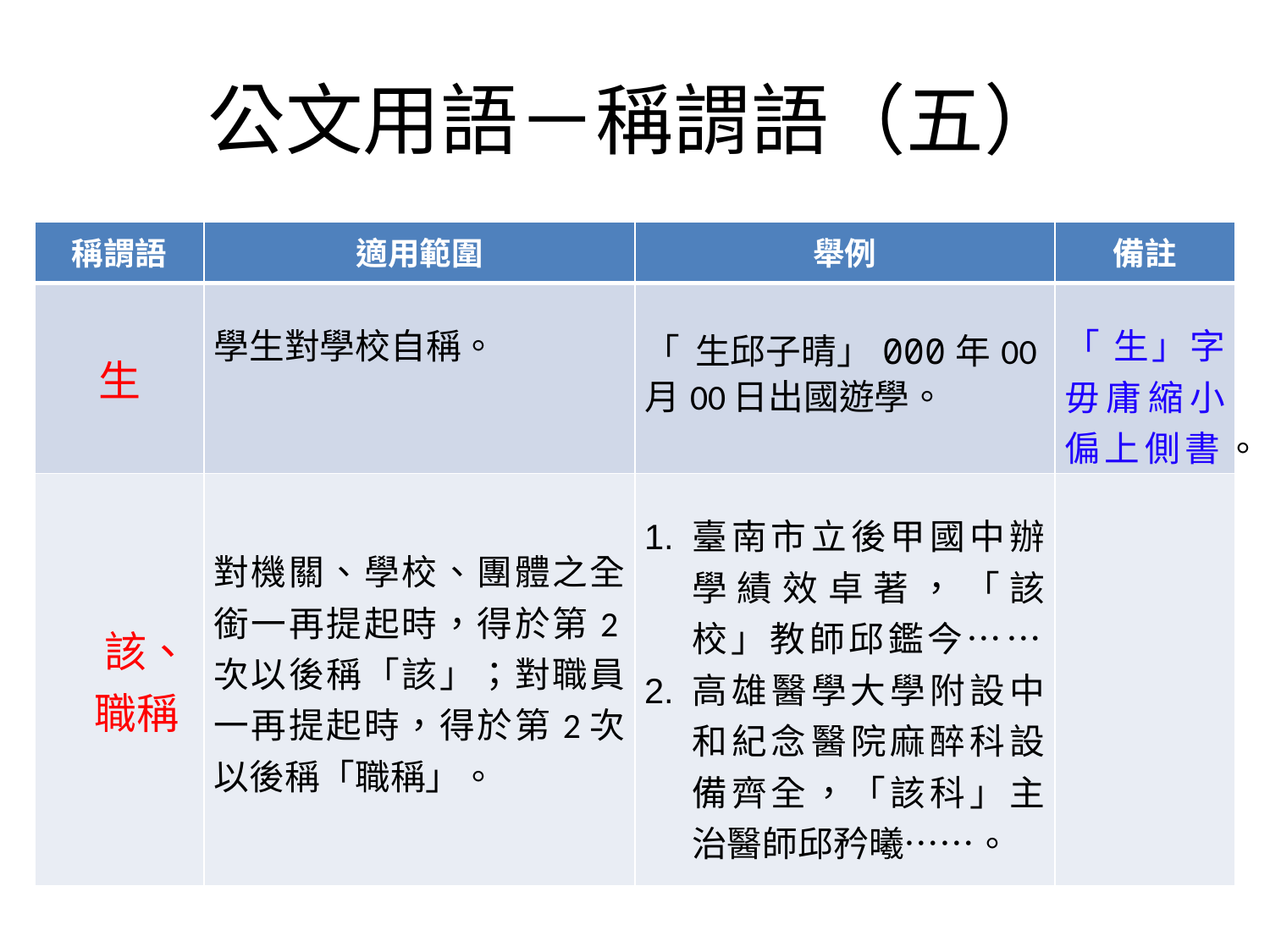

# 公文用語－稱謂語（五）
| 稱謂語 | 適用範圍 | 舉例 | 備註 |
| --- | --- | --- | --- |
| 生 | 學生對學校自稱。 | 「 生邱子晴」000年00月00日出國遊學。 | 「 生」字毋庸縮小偏上側書。 |
| 該、 職稱 | 對機關、學校、團體之全銜一再提起時，得於第2次以後稱「該」；對職員一再提起時，得於第2次以後稱「職稱」。 | 臺南市立後甲國中辦學績效卓著，「該校」教師邱鑑今……。 高雄醫學大學附設中和紀念醫院麻醉科設備齊全，「該科」主治醫師邱矜曦……。 |  |